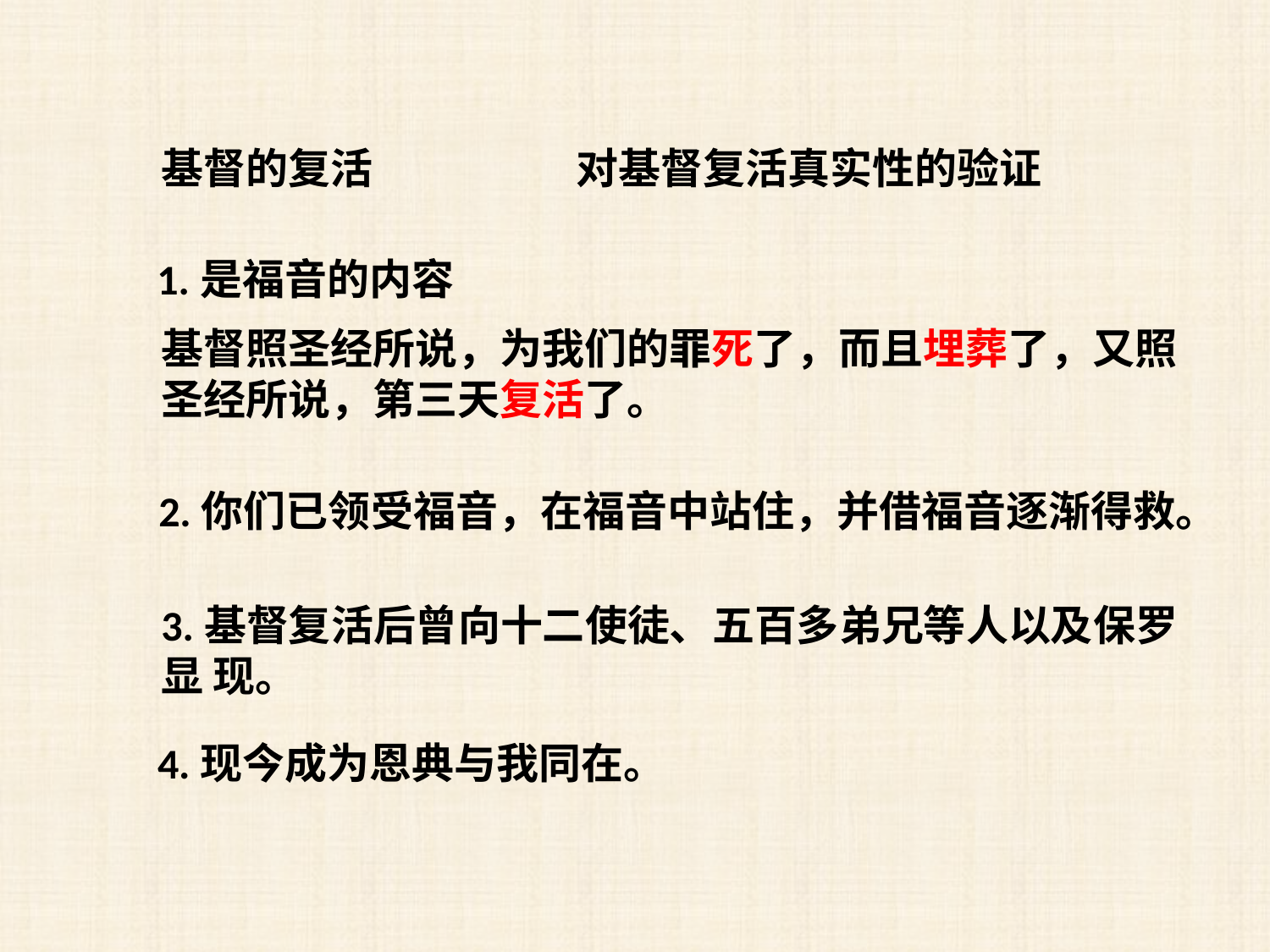

基督的复活
对基督复活真实性的验证
1.是福音的内容
基督照圣经所说，为我们的罪死了，而且埋葬了，又照圣经所说，第三天复活了。
2.你们已领受福音，在福音中站住，并借福音逐渐得救。
3.基督复活后曾向十二使徒、五百多弟兄等人以及保罗显 现。
4.现今成为恩典与我同在。